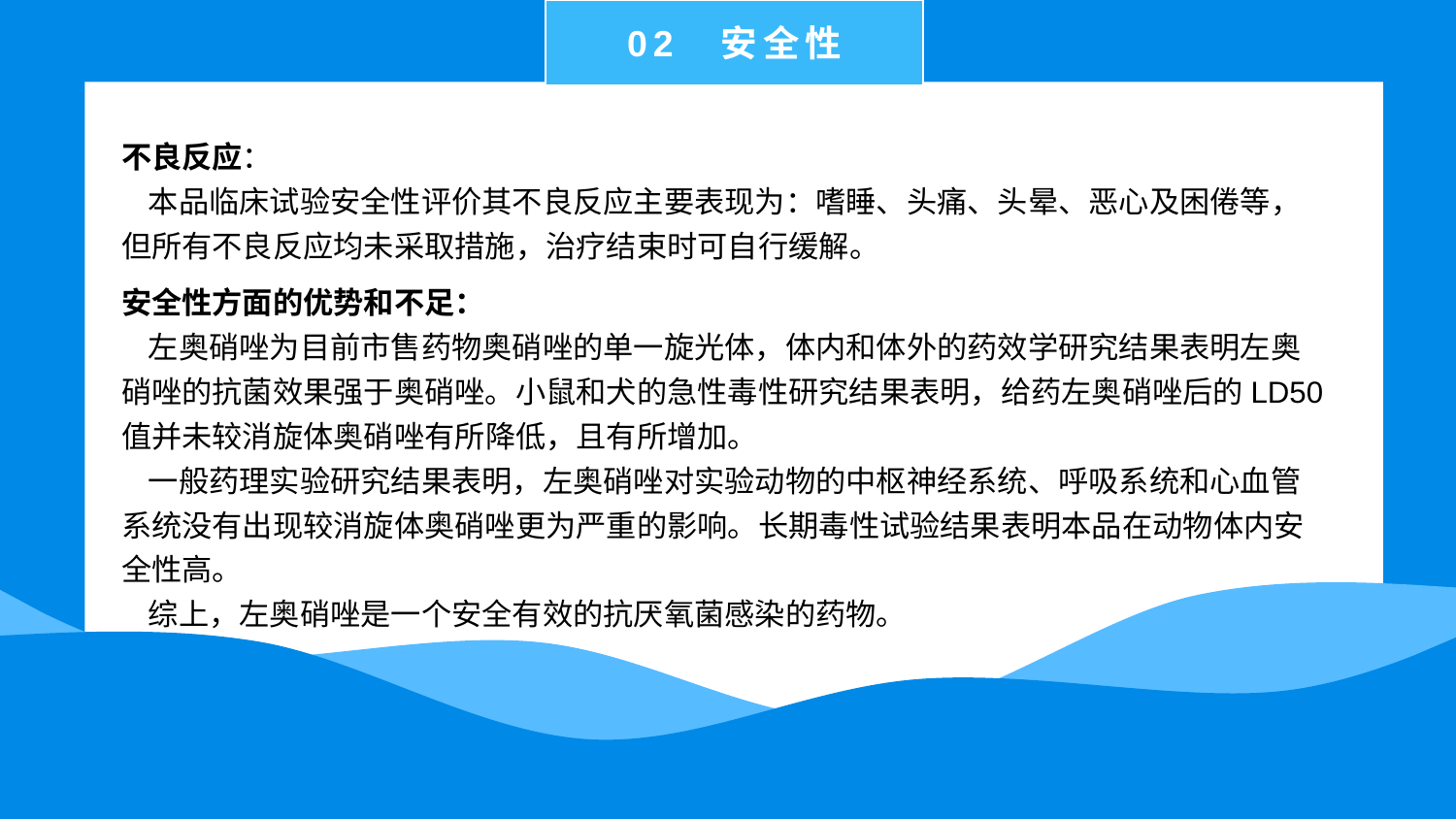

02  安全性

不良反应：
    本品临床试验安全性评价其不良反应主要表现为：嗜睡、头痛、头晕、恶心及困倦等，但所有不良反应均未采取措施，治疗结束时可自行缓解。
安全性方面的优势和不足：
    左奥硝唑为目前市售药物奥硝唑的单一旋光体，体内和体外的药效学研究结果表明左奥硝唑的抗菌效果强于奥硝唑。小鼠和犬的急性毒性研究结果表明，给药左奥硝唑后的LD50值并未较消旋体奥硝唑有所降低，且有所增加。
    一般药理实验研究结果表明，左奥硝唑对实验动物的中枢神经系统、呼吸系统和心血管系统没有出现较消旋体奥硝唑更为严重的影响。长期毒性试验结果表明本品在动物体内安全性高。
    综上，左奥硝唑是一个安全有效的抗厌氧菌感染的药物。